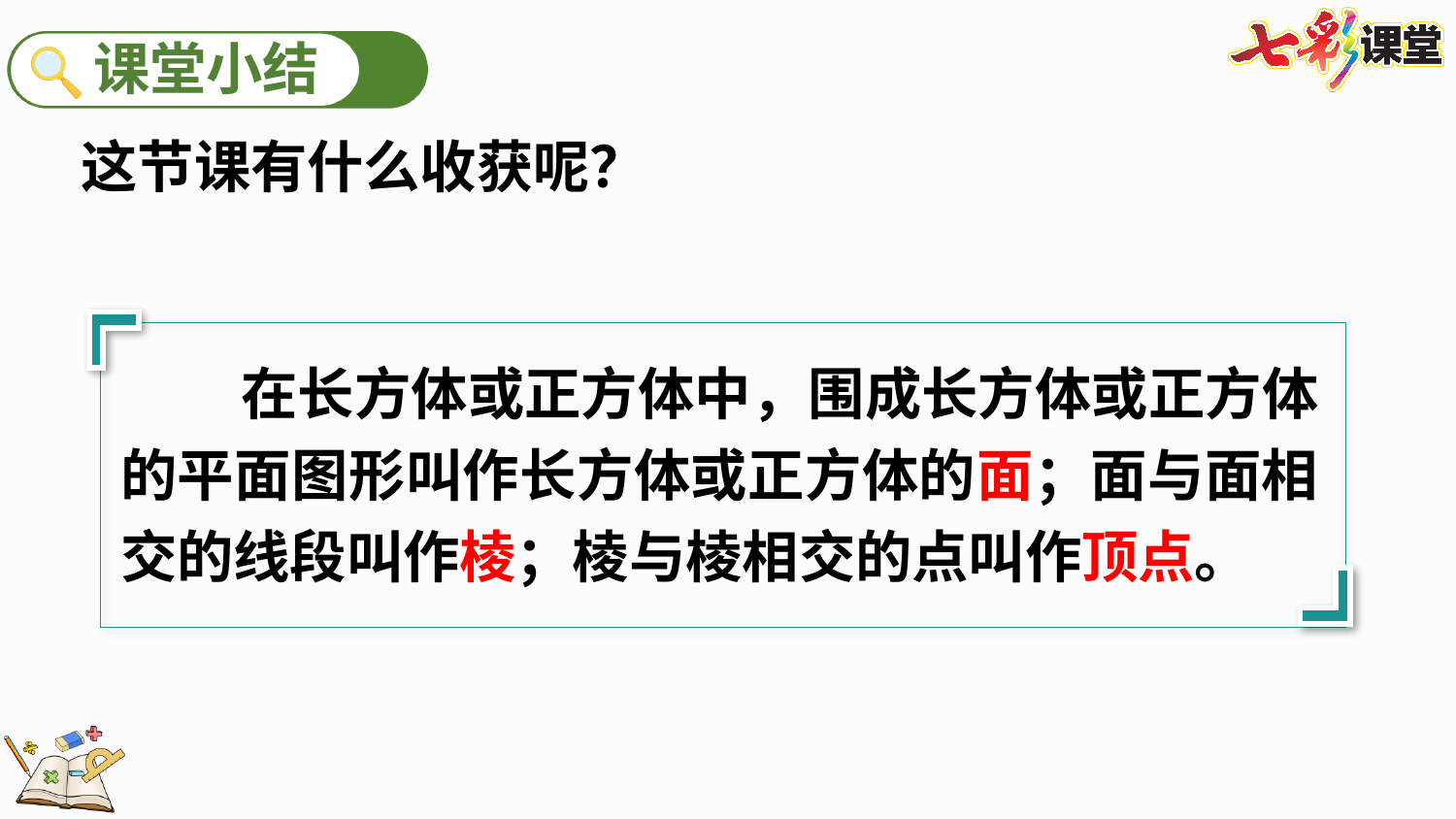

这节课有什么收获呢？

在长方体或正方体中，围成长方体或正方体的平面图形叫作长方体或正方体的面；面与面相交的线段叫作棱；棱与棱相交的点叫作顶点。